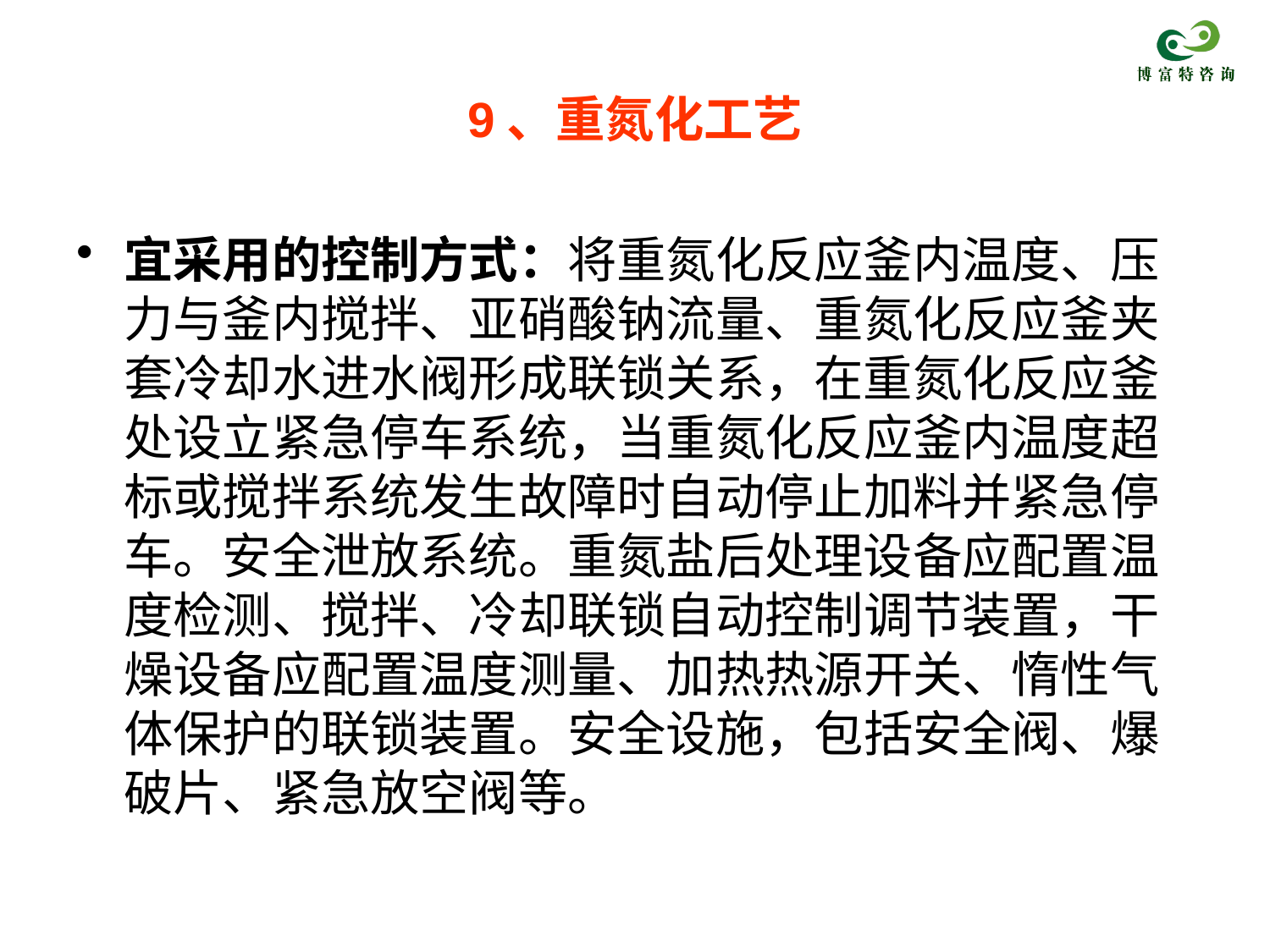

# 9、重氮化工艺
宜采用的控制方式：将重氮化反应釜内温度、压力与釜内搅拌、亚硝酸钠流量、重氮化反应釜夹套冷却水进水阀形成联锁关系，在重氮化反应釜处设立紧急停车系统，当重氮化反应釜内温度超标或搅拌系统发生故障时自动停止加料并紧急停车。安全泄放系统。重氮盐后处理设备应配置温度检测、搅拌、冷却联锁自动控制调节装置，干燥设备应配置温度测量、加热热源开关、惰性气体保护的联锁装置。安全设施，包括安全阀、爆破片、紧急放空阀等。